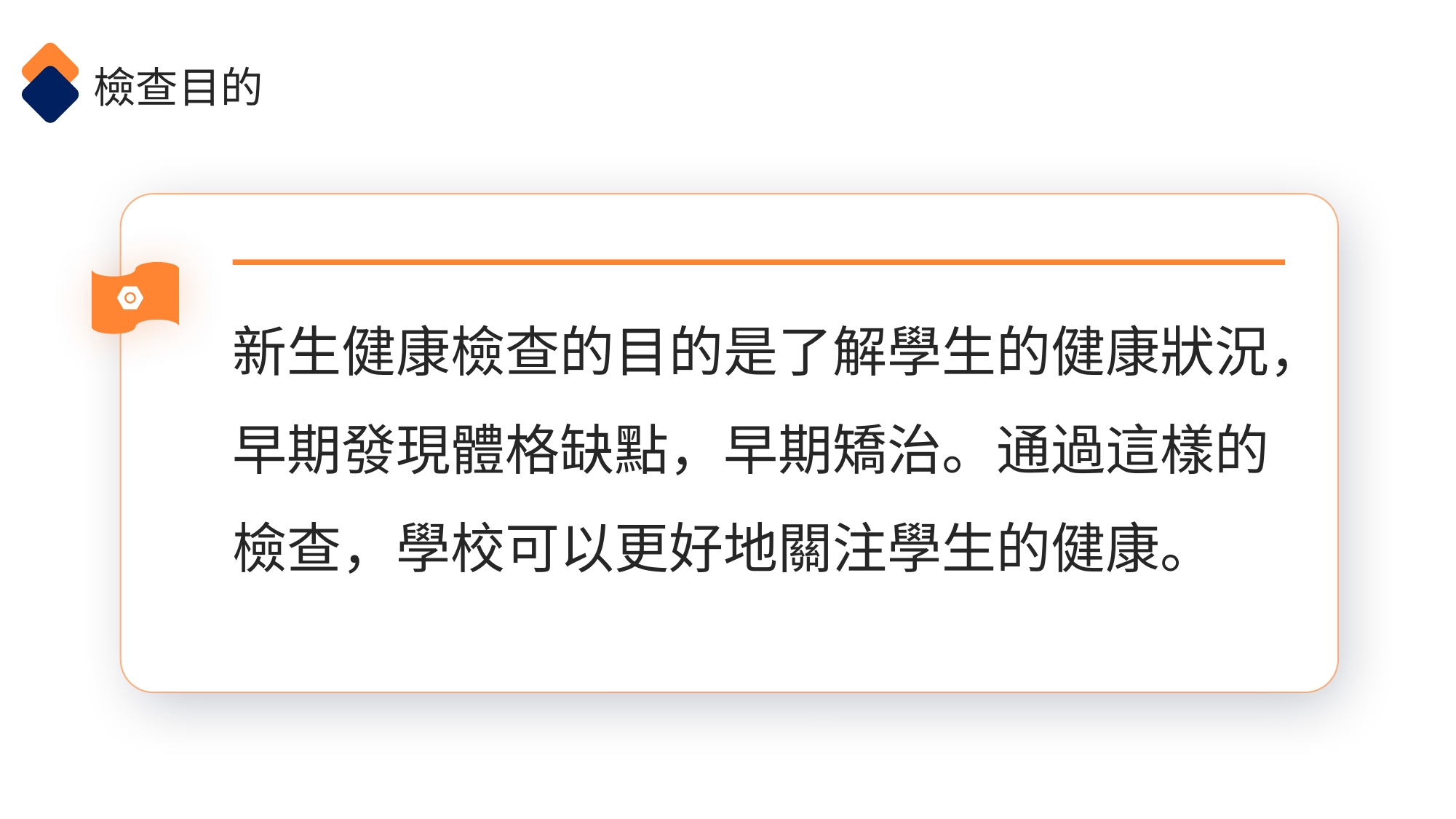

檢查目的

新生健康檢查的目的是了解學生的健康狀況，早期發現體格缺點，早期矯治。通過這樣的檢查，學校可以更好地關注學生的健康。